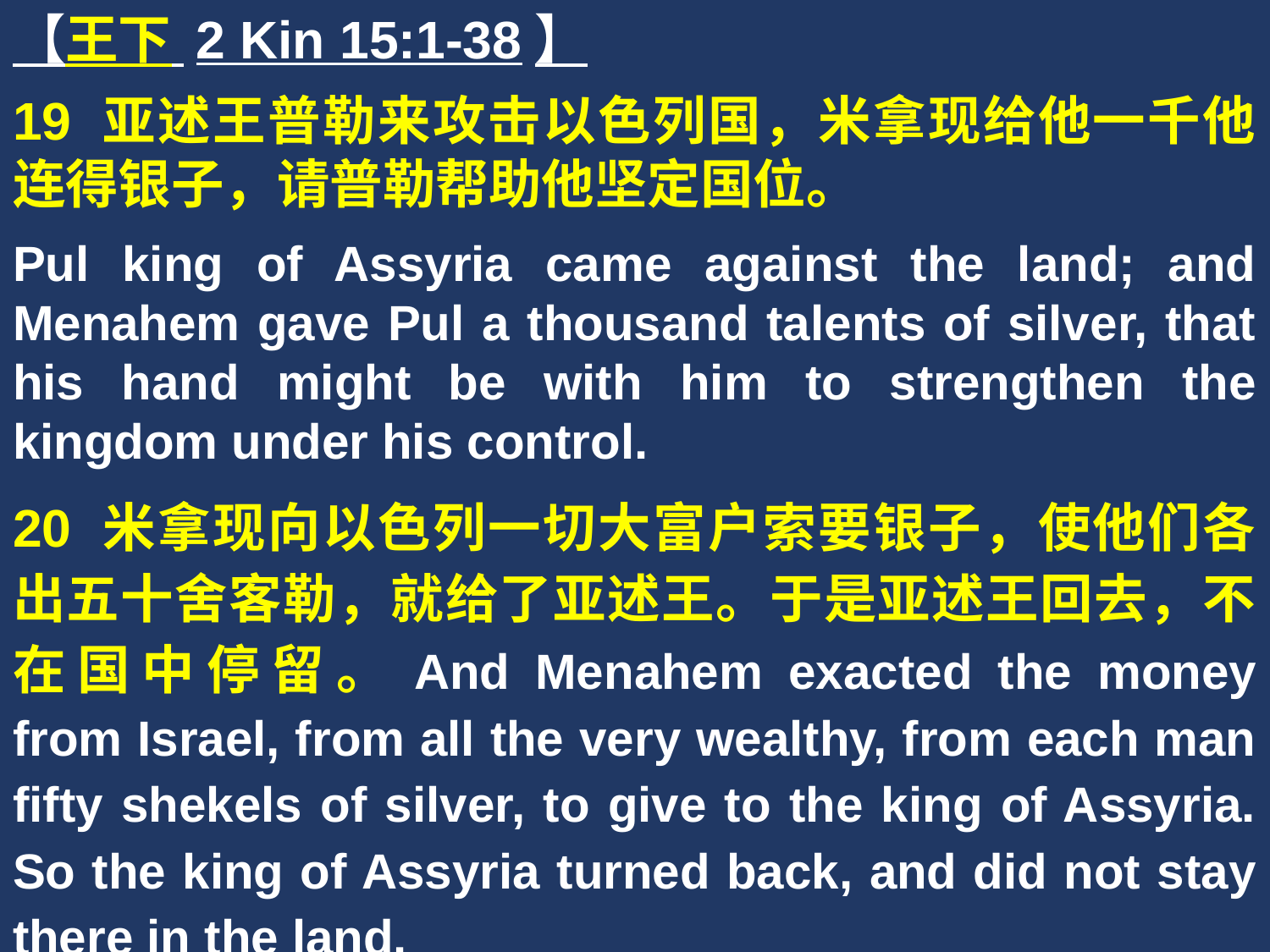

【王下 2 Kin 15:1-38】
19 亚述王普勒来攻击以色列国，米拿现给他一千他连得银子，请普勒帮助他坚定国位。
Pul king of Assyria came against the land; and Menahem gave Pul a thousand talents of silver, that his hand might be with him to strengthen the kingdom under his control.
20 米拿现向以色列一切大富户索要银子，使他们各出五十舍客勒，就给了亚述王。于是亚述王回去，不在国中停留。And Menahem exacted the money from Israel, from all the very wealthy, from each man fifty shekels of silver, to give to the king of Assyria. So the king of Assyria turned back, and did not stay there in the land.